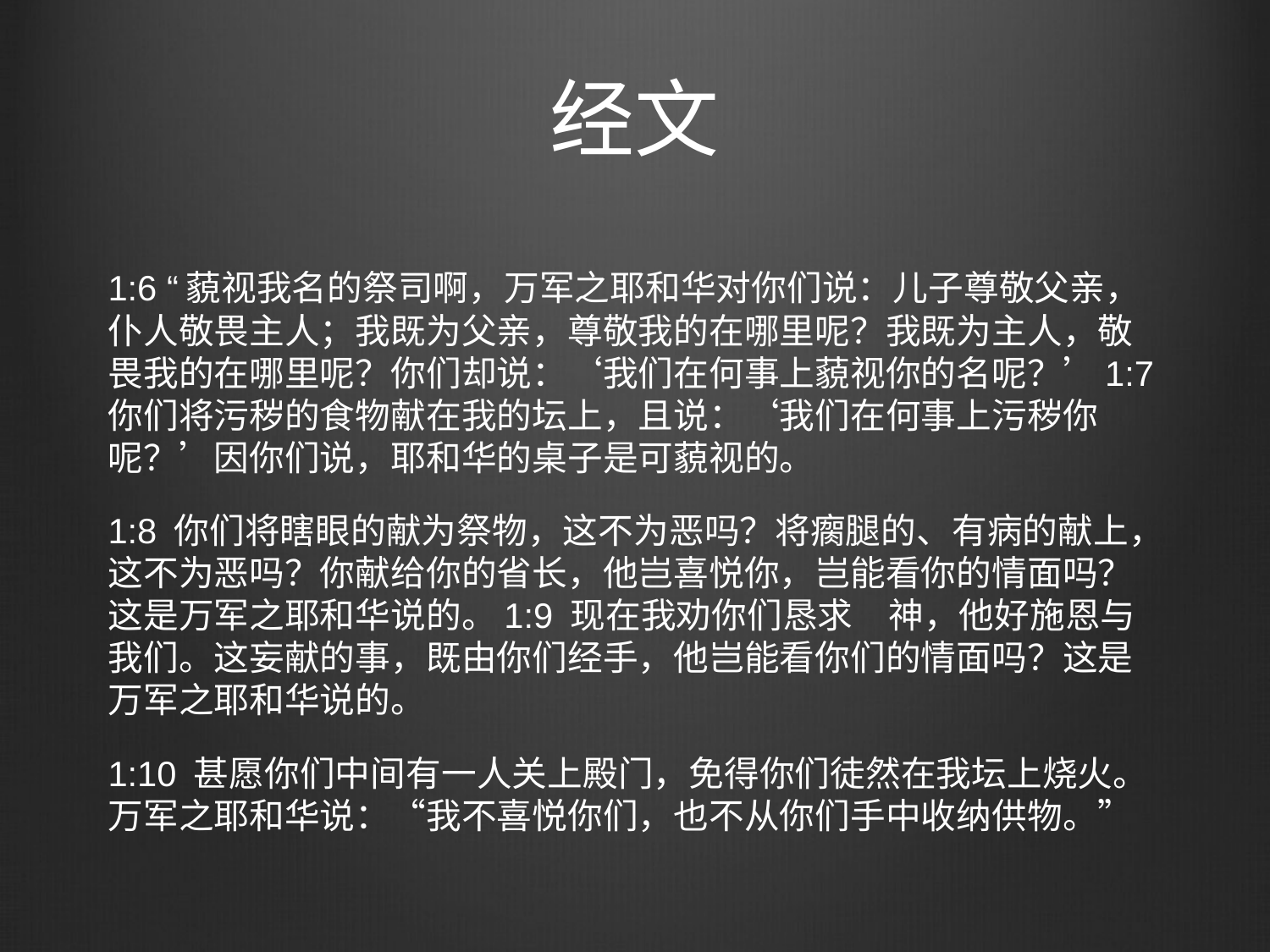

# 经文
1:6 “藐视我名的祭司啊，万军之耶和华对你们说：儿子尊敬父亲，仆人敬畏主人；我既为父亲，尊敬我的在哪里呢？我既为主人，敬畏我的在哪里呢？你们却说：‘我们在何事上藐视你的名呢？’1:7 你们将污秽的食物献在我的坛上，且说：‘我们在何事上污秽你呢？’因你们说，耶和华的桌子是可藐视的。
1:8 你们将瞎眼的献为祭物，这不为恶吗？将瘸腿的、有病的献上，这不为恶吗？你献给你的省长，他岂喜悦你，岂能看你的情面吗？这是万军之耶和华说的。1:9 现在我劝你们恳求　神，他好施恩与我们。这妄献的事，既由你们经手，他岂能看你们的情面吗？这是万军之耶和华说的。
1:10 甚愿你们中间有一人关上殿门，免得你们徒然在我坛上烧火。万军之耶和华说：“我不喜悦你们，也不从你们手中收纳供物。”